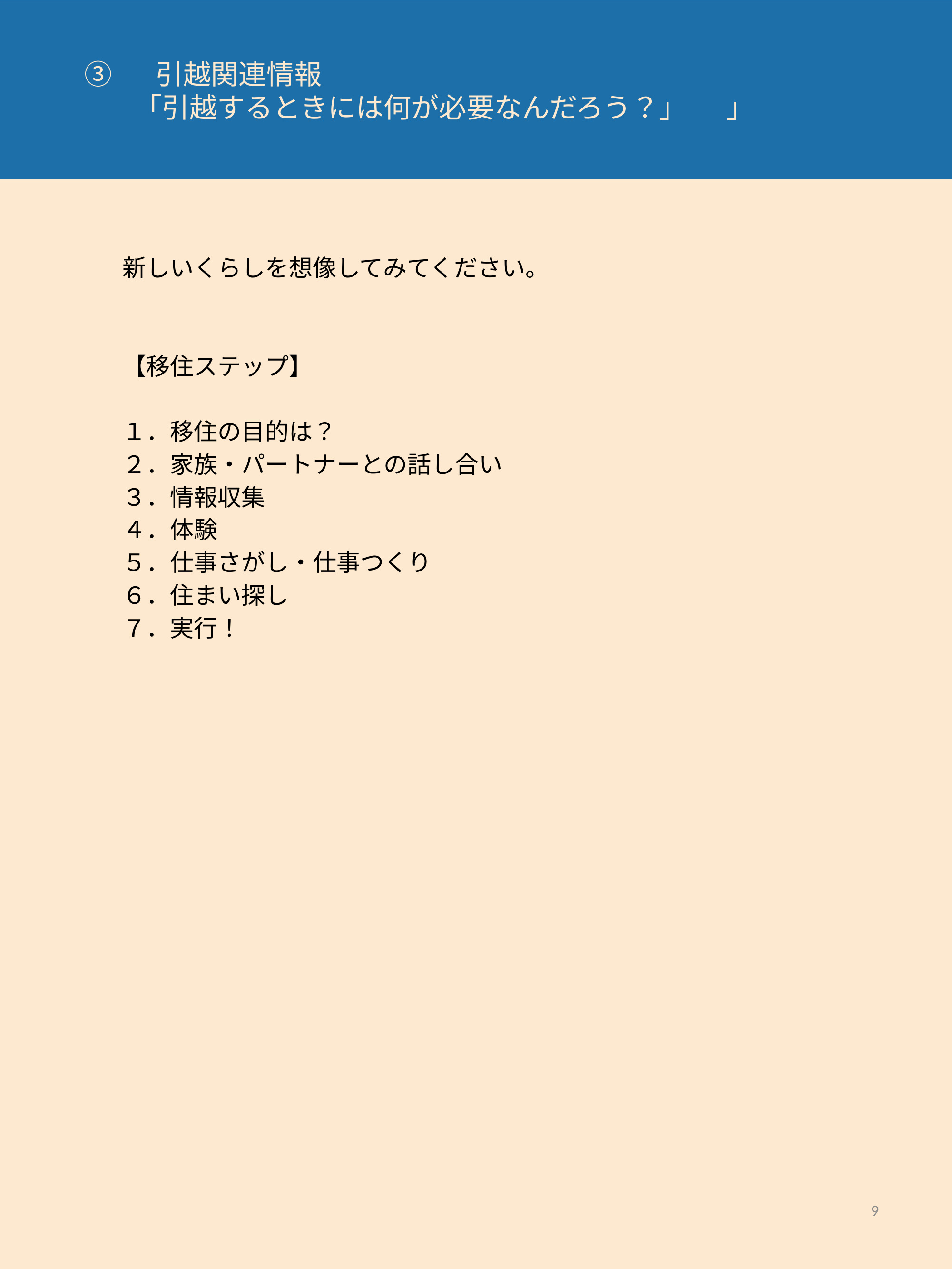

③	引越関連情報
       「引越するときには何が必要なんだろう？」	」

新しいくらしを想像してみてください。

【移住ステップ】

１．移住の目的は？
２．家族・パートナーとの話し合い
３．情報収集
４．体験
５．仕事さがし・仕事つくり
６．住まい探し
７．実行！

9